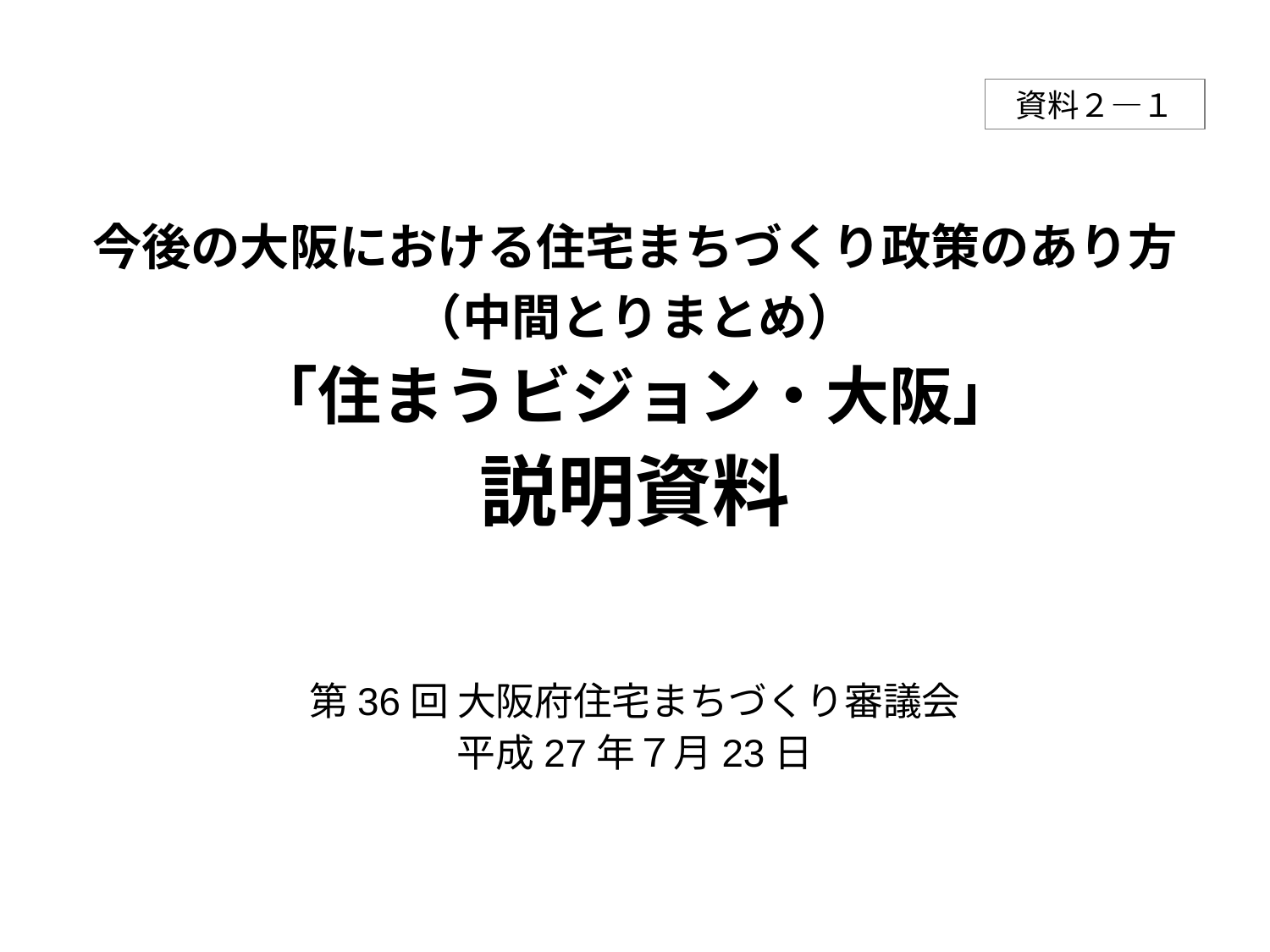

資料２―１
今後の大阪における住宅まちづくり政策のあり方
（中間とりまとめ）
「住まうビジョン・大阪」
説明資料
第36回 大阪府住宅まちづくり審議会
平成27年７月23日